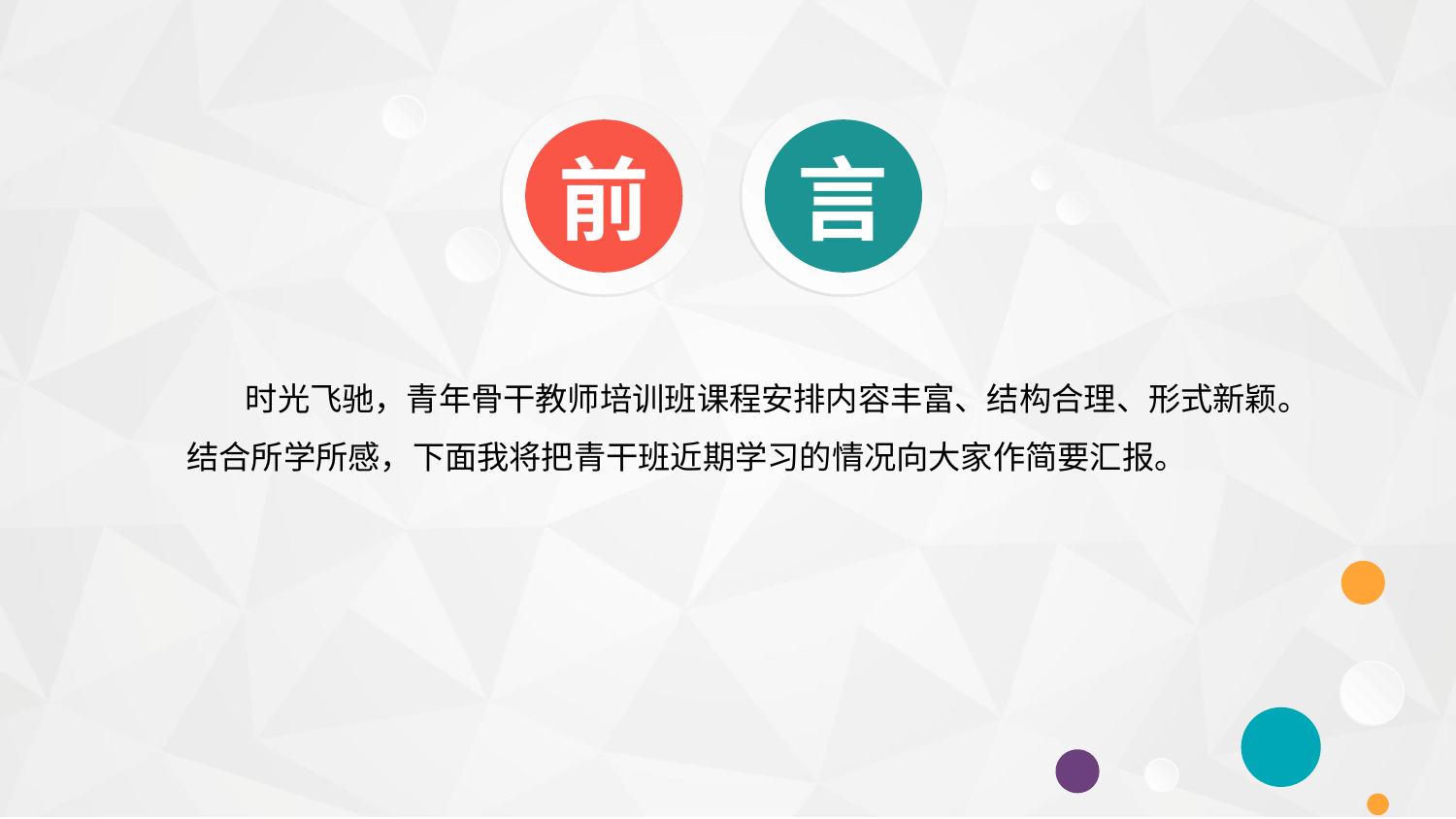

前

言

       时光飞驰，青年骨干教师培训班课程安排内容丰富、结构合理、形式新颖。结合所学所感，下面我将把青干班近期学习的情况向大家作简要汇报。